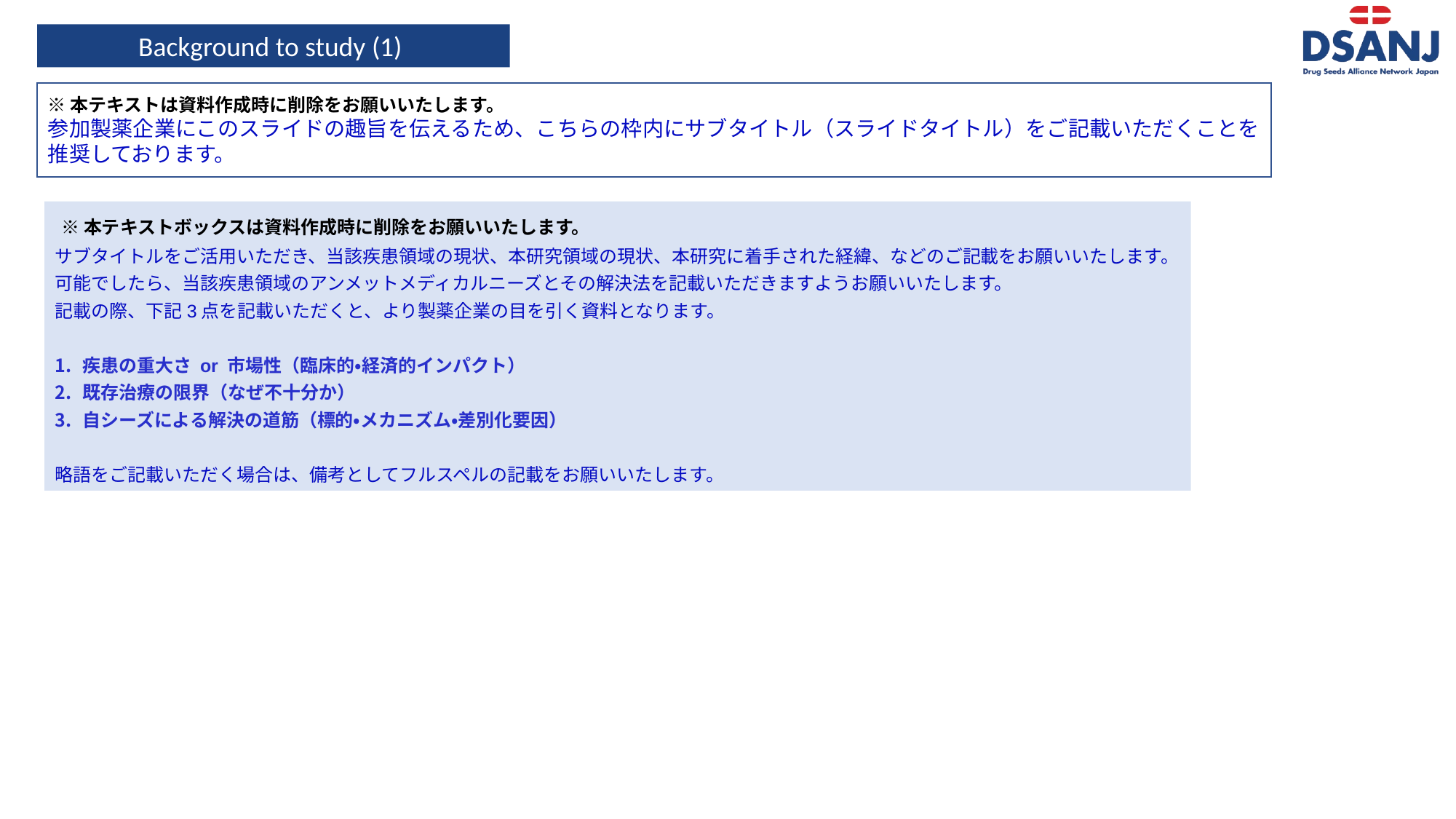

Background to study (1)
※本テキストは資料作成時に削除をお願いいたします。
参加製薬企業にこのスライドの趣旨を伝えるため、こちらの枠内にサブタイトル（スライドタイトル）をご記載いただくことを推奨しております。
 ※本テキストボックスは資料作成時に削除をお願いいたします。
サブタイトルをご活用いただき、当該疾患領域の現状、本研究領域の現状、本研究に着手された経緯、などのご記載をお願いいたします。
可能でしたら、当該疾患領域のアンメットメディカルニーズとその解決法を記載いただきますようお願いいたします。
記載の際、下記3点を記載いただくと、より製薬企業の目を引く資料となります。

疾患の重大さ or 市場性（臨床的・経済的インパクト）
既存治療の限界（なぜ不十分か）
自シーズによる解決の道筋（標的・メカニズム・差別化要因）

略語をご記載いただく場合は、備考としてフルスペルの記載をお願いいたします。